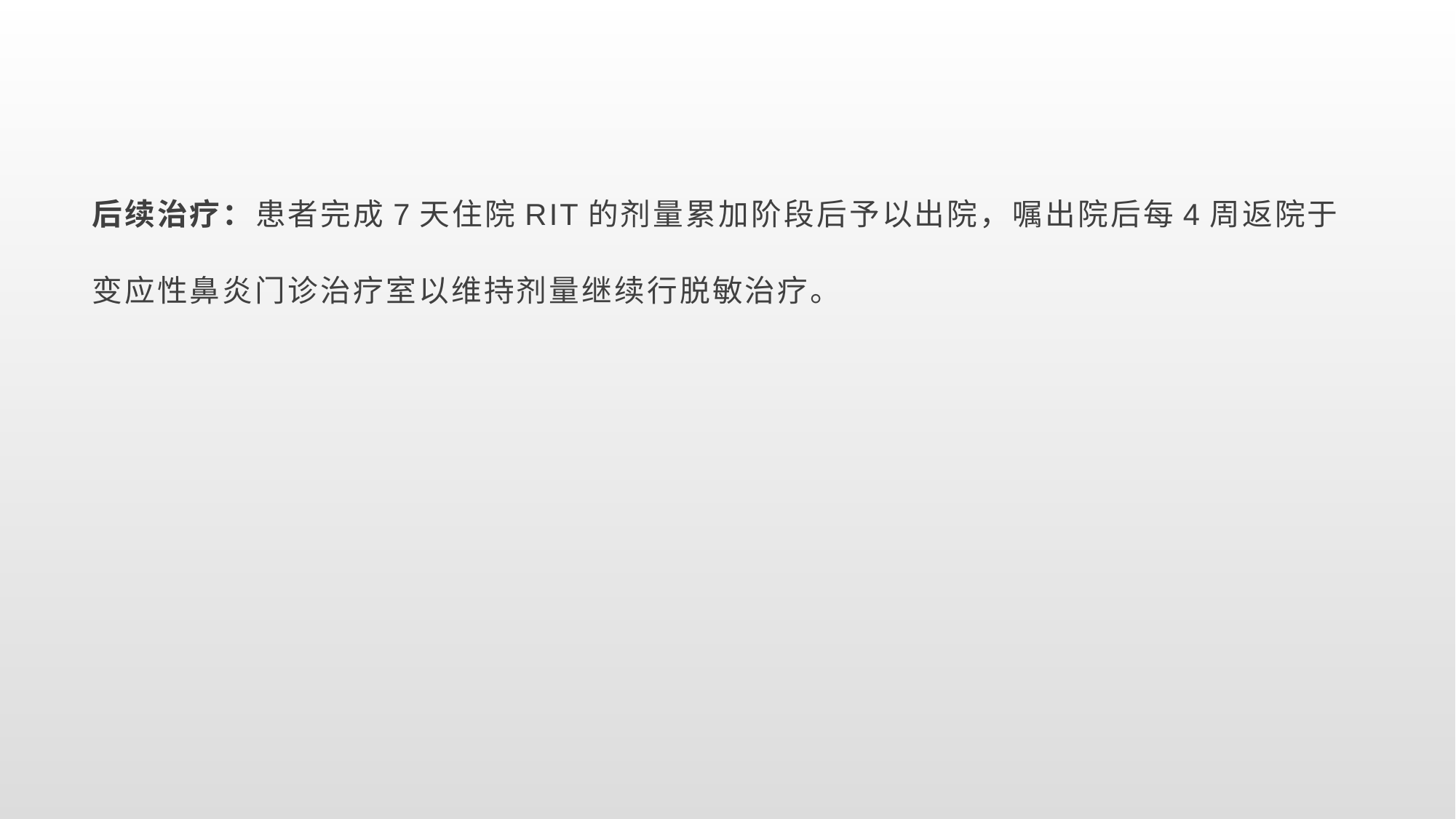

后续治疗：患者完成7天住院RIT的剂量累加阶段后予以出院，嘱出院后每4周返院于变应性鼻炎门诊治疗室以维持剂量继续行脱敏治疗。